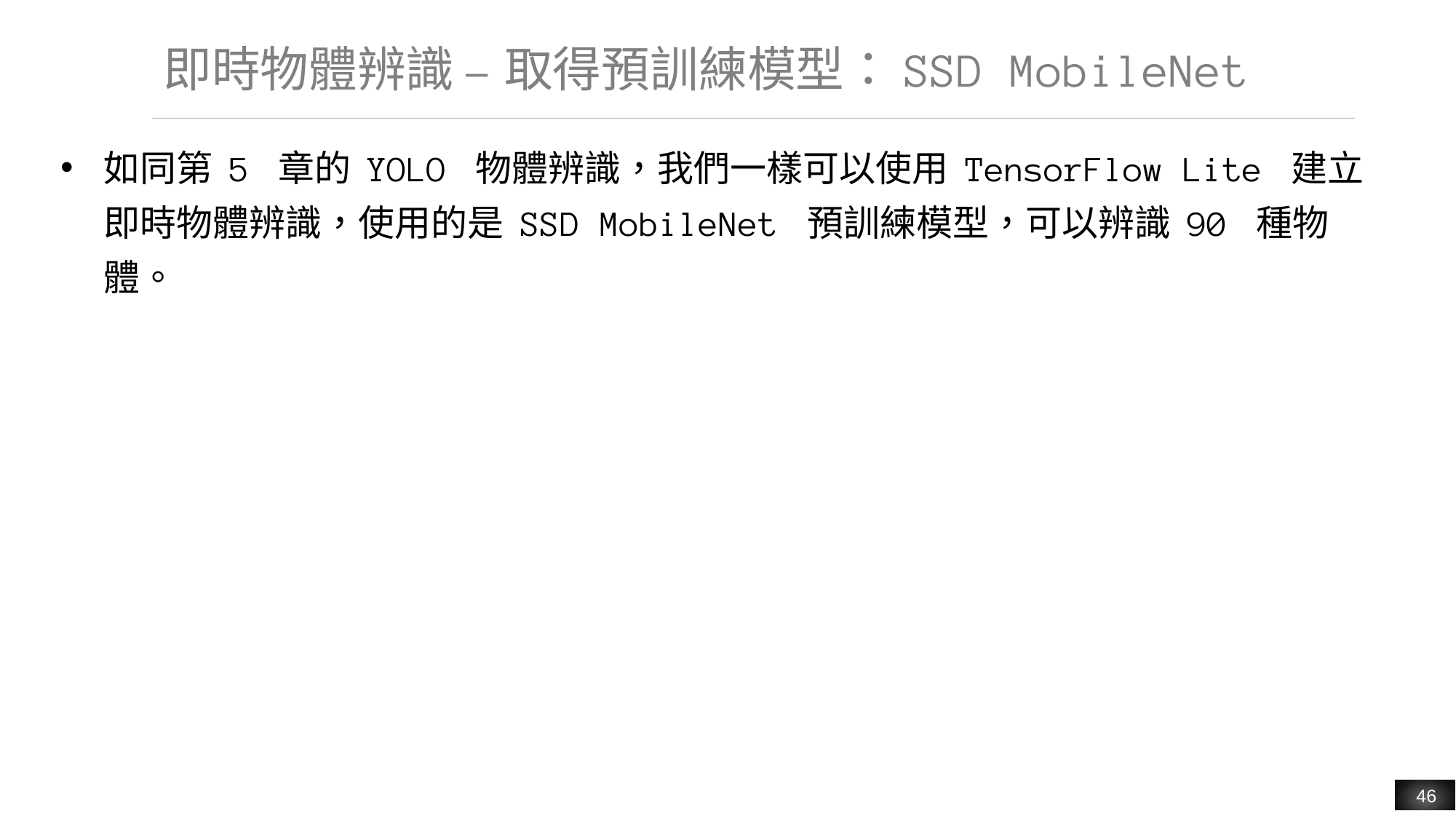

# 即時物體辨識-取得預訓練模型：SSD MobileNet
如同第 5 章的 YOLO 物體辨識，我們一樣可以使用 TensorFlow Lite 建立即時物體辨識，使用的是 SSD MobileNet 預訓練模型，可以辨識 90 種物體。